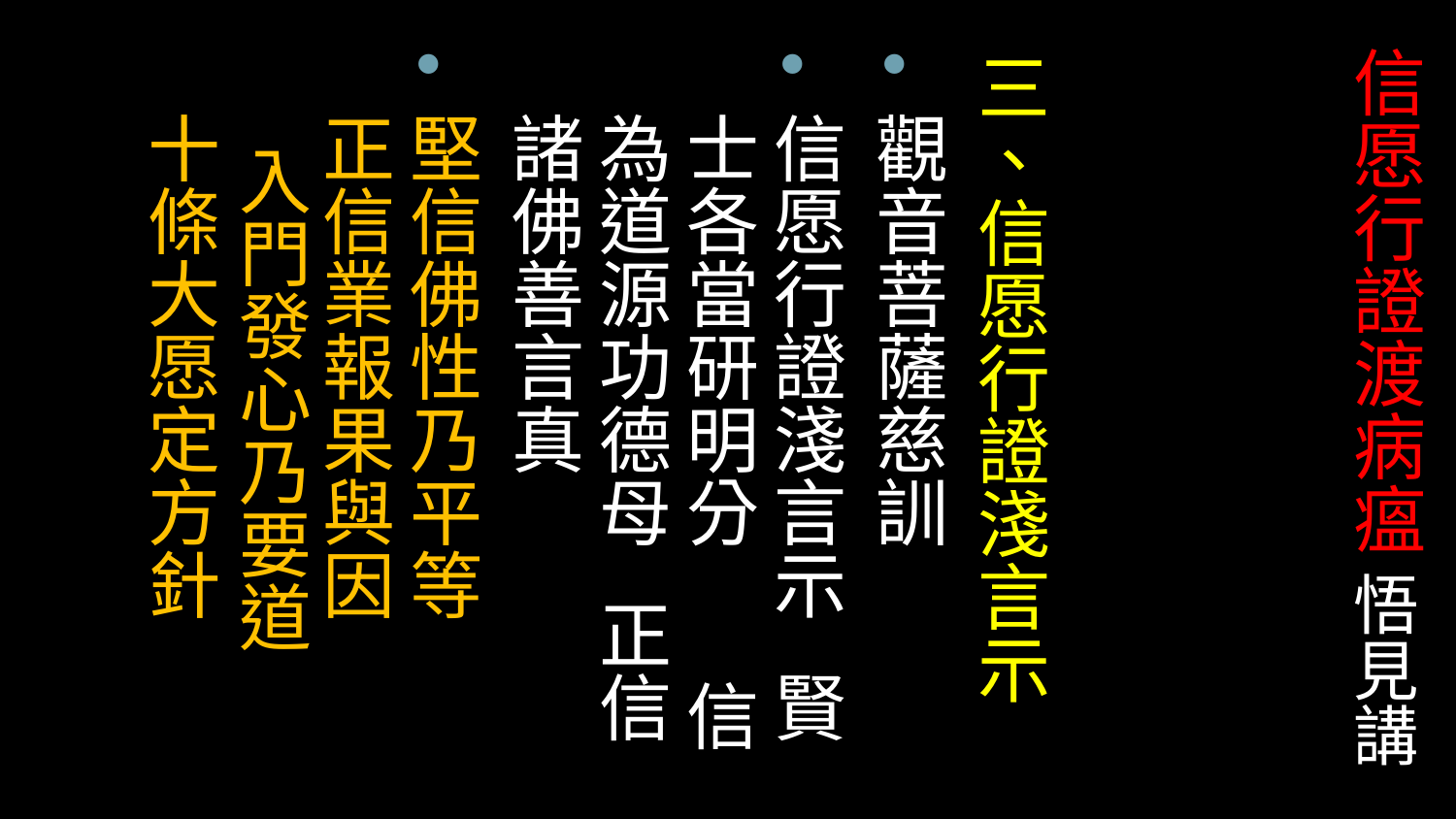

# 信愿行證渡病瘟 悟見講
三、信愿行證淺言示
觀音菩薩慈訓
信愿行證淺言示   賢士各當研明分        信為道源功德母   正信諸佛善言真
堅信佛性乃平等      正信業報果與因            入門發心乃要道        十條大愿定方針